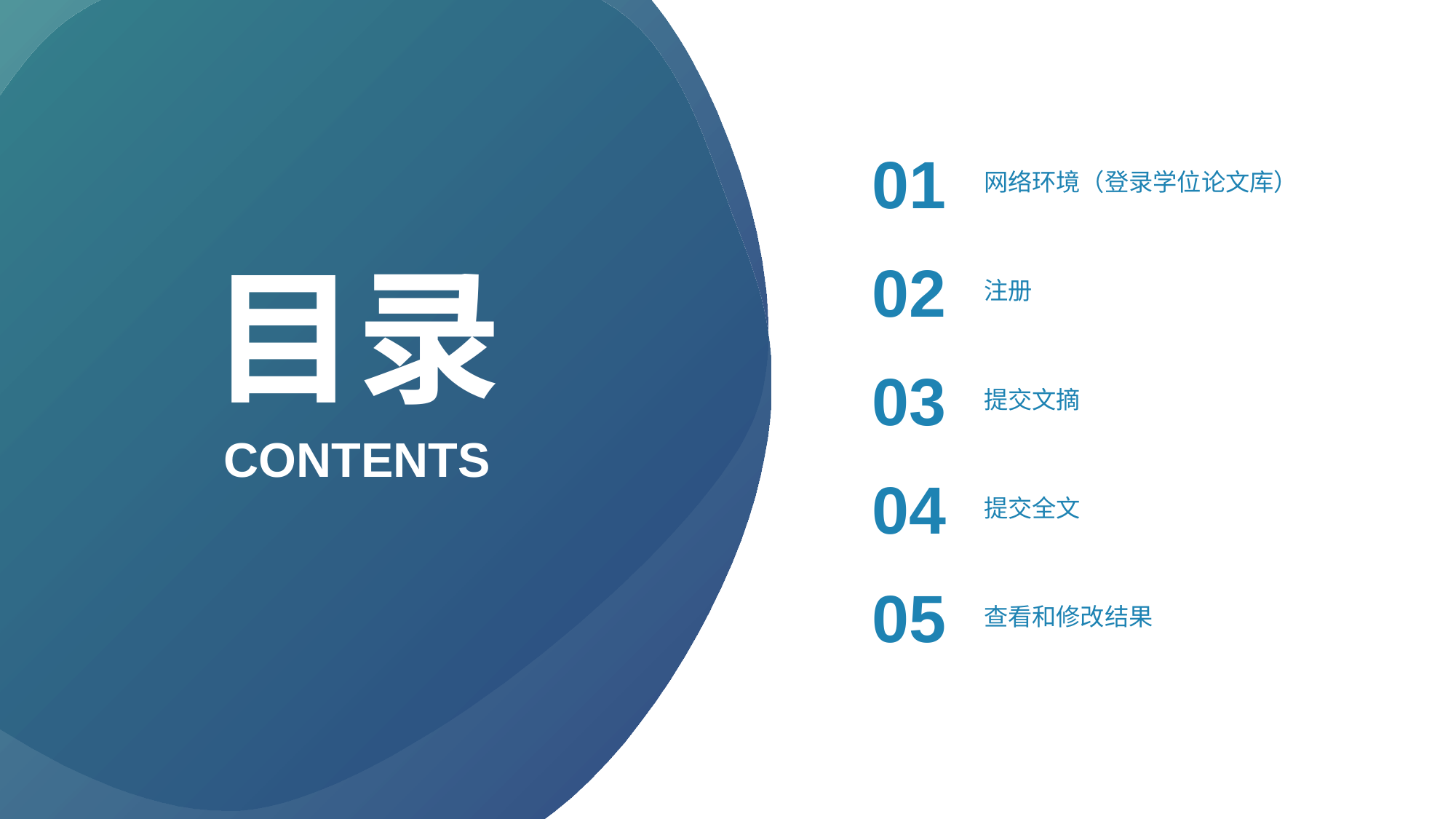

01
网络环境（登录学位论文库）
目录
02
注册
03
提交文摘
CONTENTS
04
提交全文
05
查看和修改结果